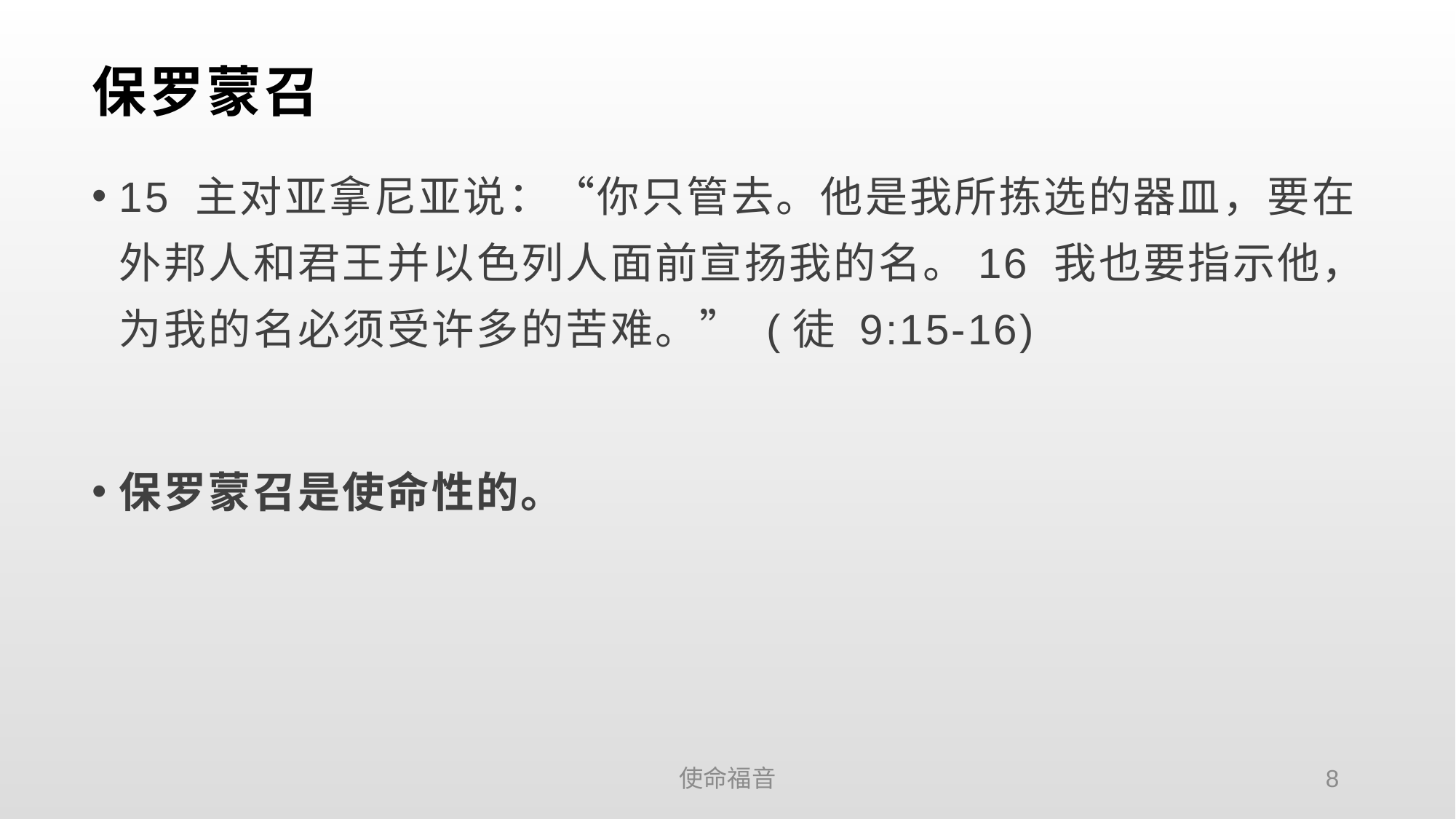

# 保罗蒙召
15 主对亚拿尼亚说：“你只管去。他是我所拣选的器皿，要在外邦人和君王并以色列人面前宣扬我的名。16 我也要指示他，为我的名必须受许多的苦难。” (徒 9:15-16)

保罗蒙召是使命性的。
使命福音
8